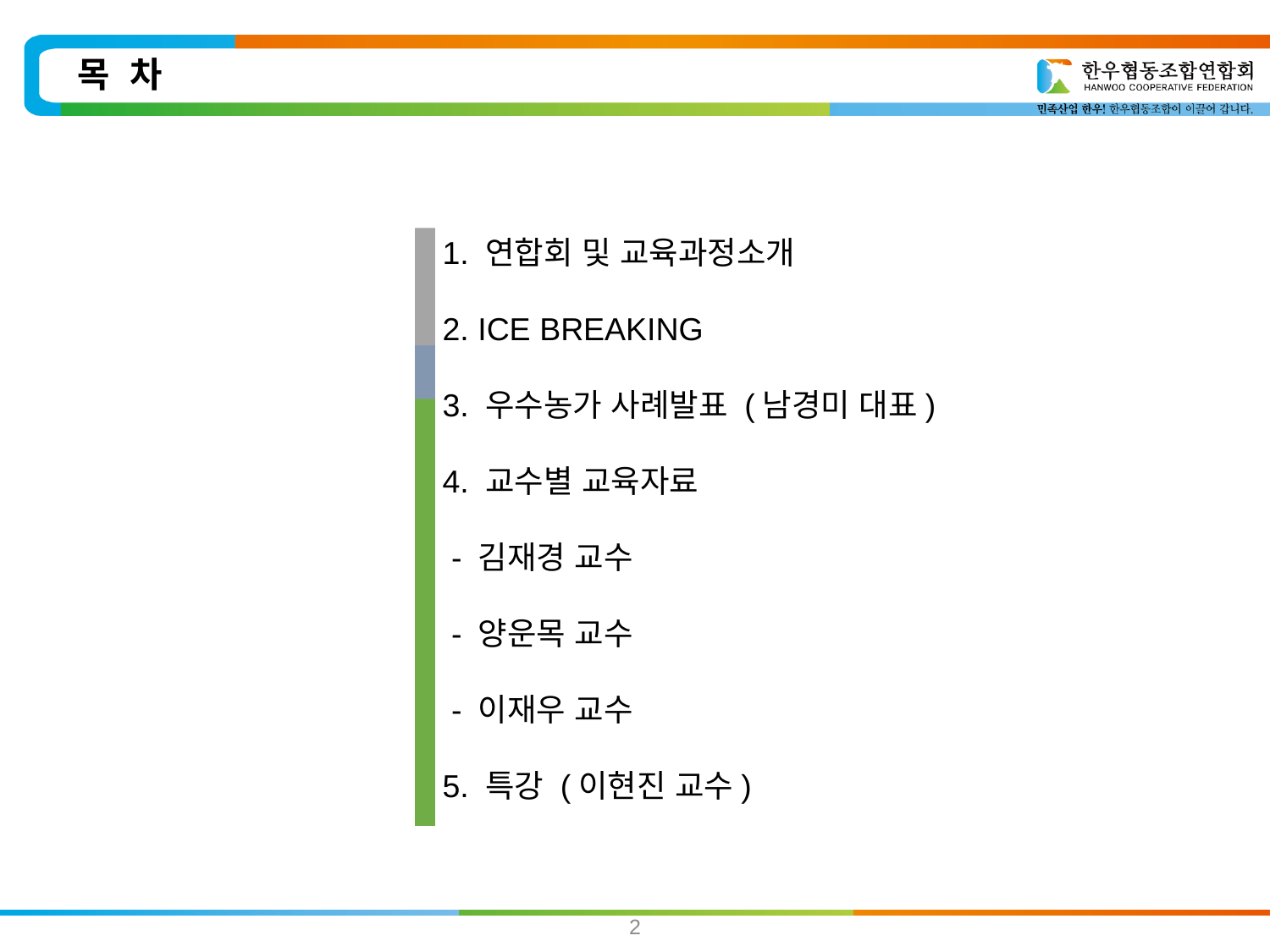

목  차
1. 연합회 및 교육과정소개

2. ICE BREAKING

3. 우수농가 사례발표 (남경미 대표)

4. 교수별 교육자료

 - 김재경 교수

 - 양운목 교수

 - 이재우 교수

5. 특강 (이현진 교수)